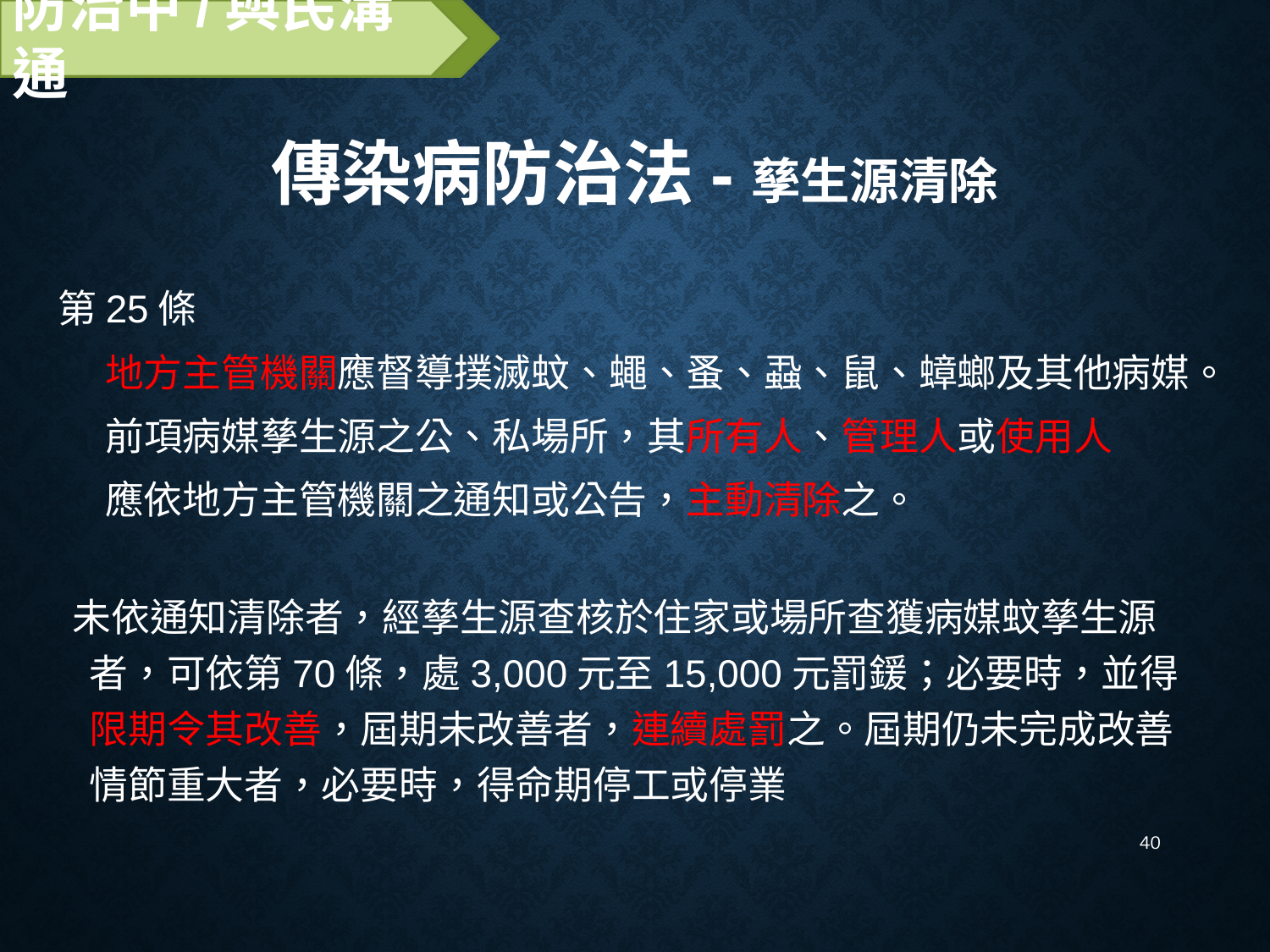

防治中/與民溝通
# 傳染病防治法-孳生源清除
第25條
地方主管機關應督導撲滅蚊、蠅、蚤、蝨、鼠、蟑螂及其他病媒。
前項病媒孳生源之公、私場所，其所有人、管理人或使用人
應依地方主管機關之通知或公告，主動清除之。

 未依通知清除者，經孳生源查核於住家或場所查獲病媒蚊孳生源者，可依第70條，處3,000元至15,000元罰鍰；必要時，並得限期令其改善，屆期未改善者，連續處罰之。屆期仍未完成改善情節重大者，必要時，得命期停工或停業
40